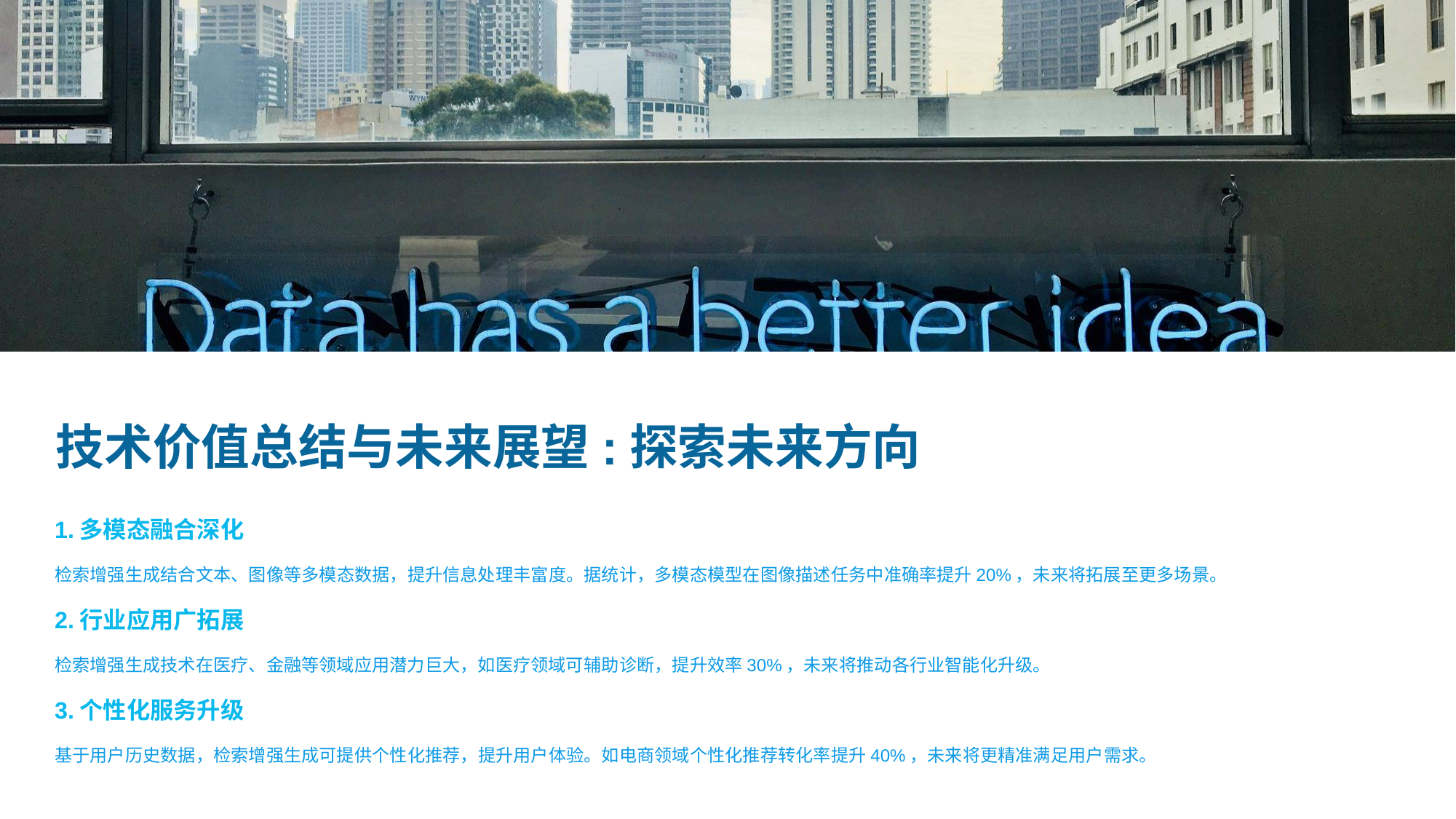

技术价值总结与未来展望:探索未来方向
1.多模态融合深化
检索增强生成结合文本、图像等多模态数据，提升信息处理丰富度。据统计，多模态模型在图像描述任务中准确率提升20%，未来将拓展至更多场景。
2.行业应用广拓展
检索增强生成技术在医疗、金融等领域应用潜力巨大，如医疗领域可辅助诊断，提升效率30%，未来将推动各行业智能化升级。
3.个性化服务升级
基于用户历史数据，检索增强生成可提供个性化推荐，提升用户体验。如电商领域个性化推荐转化率提升40%，未来将更精准满足用户需求。